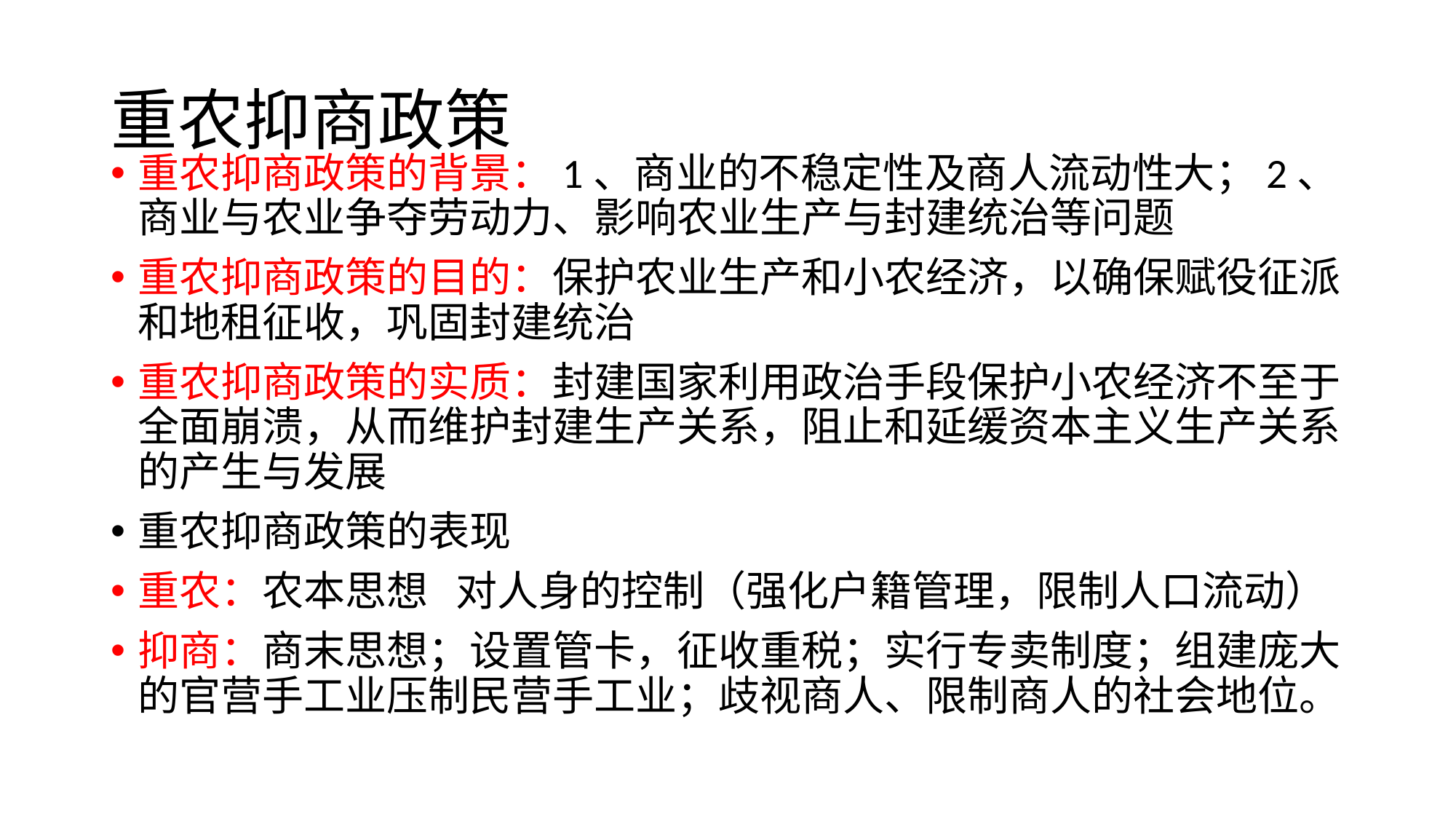

# 重农抑商政策
重农抑商政策的背景：1、商业的不稳定性及商人流动性大；2、商业与农业争夺劳动力、影响农业生产与封建统治等问题
重农抑商政策的目的：保护农业生产和小农经济，以确保赋役征派和地租征收，巩固封建统治
重农抑商政策的实质：封建国家利用政治手段保护小农经济不至于全面崩溃，从而维护封建生产关系，阻止和延缓资本主义生产关系的产生与发展
重农抑商政策的表现
重农：农本思想   对人身的控制（强化户籍管理，限制人口流动）
抑商：商末思想；设置管卡，征收重税；实行专卖制度；组建庞大的官营手工业压制民营手工业；歧视商人、限制商人的社会地位。